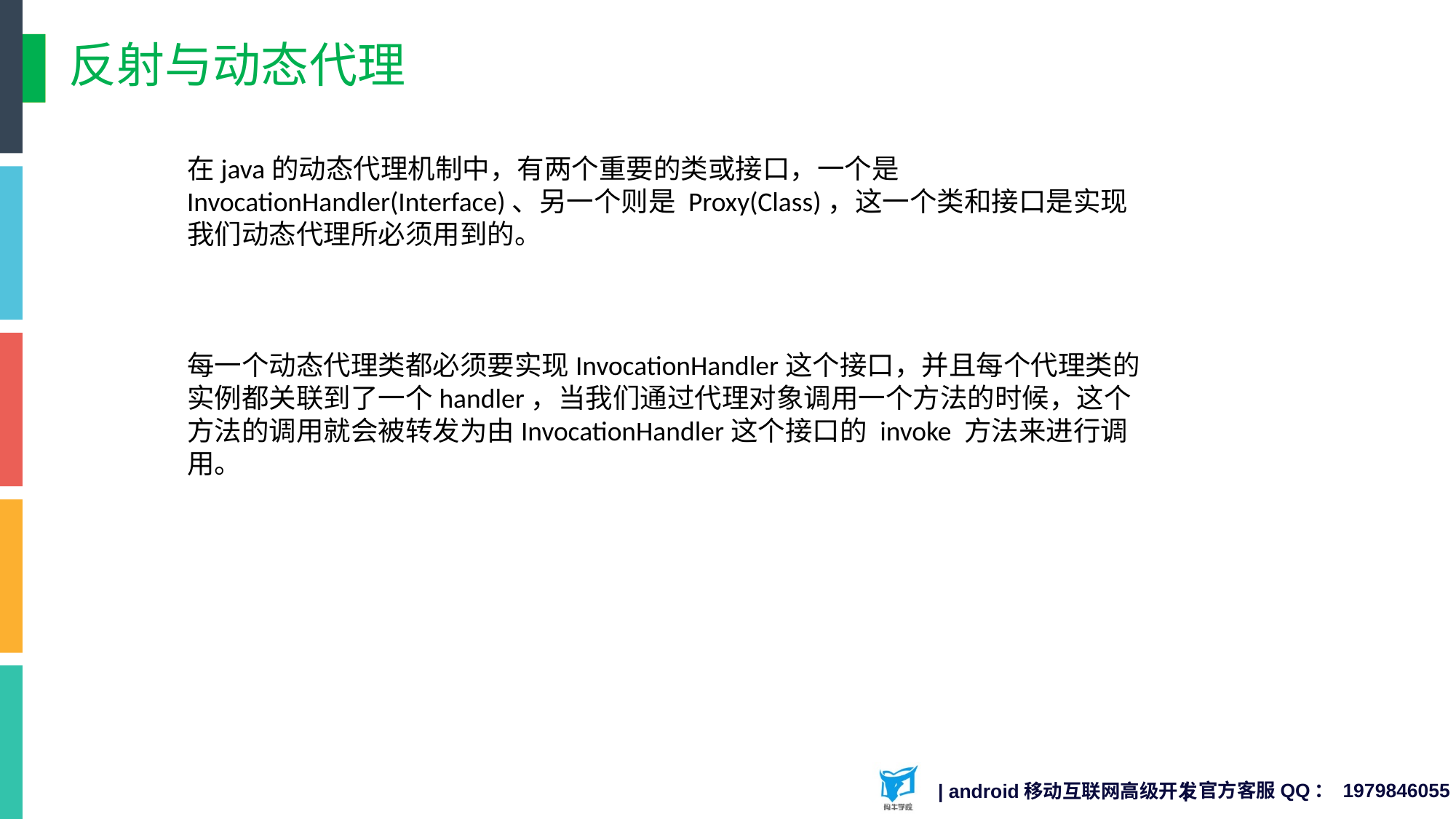

# 反射与动态代理
在java的动态代理机制中，有两个重要的类或接口，一个是 InvocationHandler(Interface)、另一个则是 Proxy(Class)，这一个类和接口是实现我们动态代理所必须用到的。

每一个动态代理类都必须要实现InvocationHandler这个接口，并且每个代理类的实例都关联到了一个handler，当我们通过代理对象调用一个方法的时候，这个方法的调用就会被转发为由InvocationHandler这个接口的 invoke 方法来进行调用。